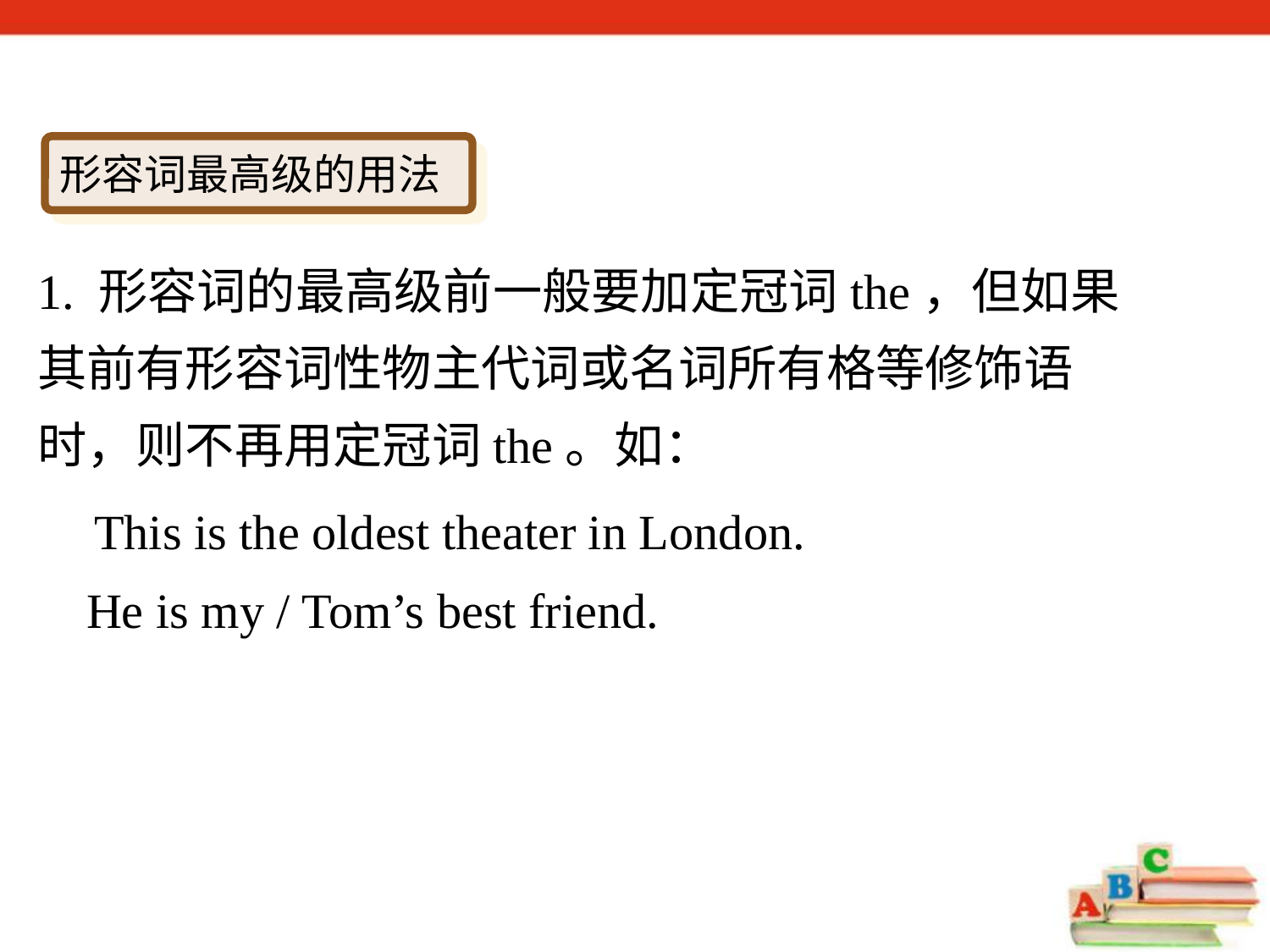

形容词最高级的用法
1. 形容词的最高级前一般要加定冠词the，但如果其前有形容词性物主代词或名词所有格等修饰语时，则不再用定冠词the。如：
    This is the oldest theater in London.
    He is my / Tom’s best friend.